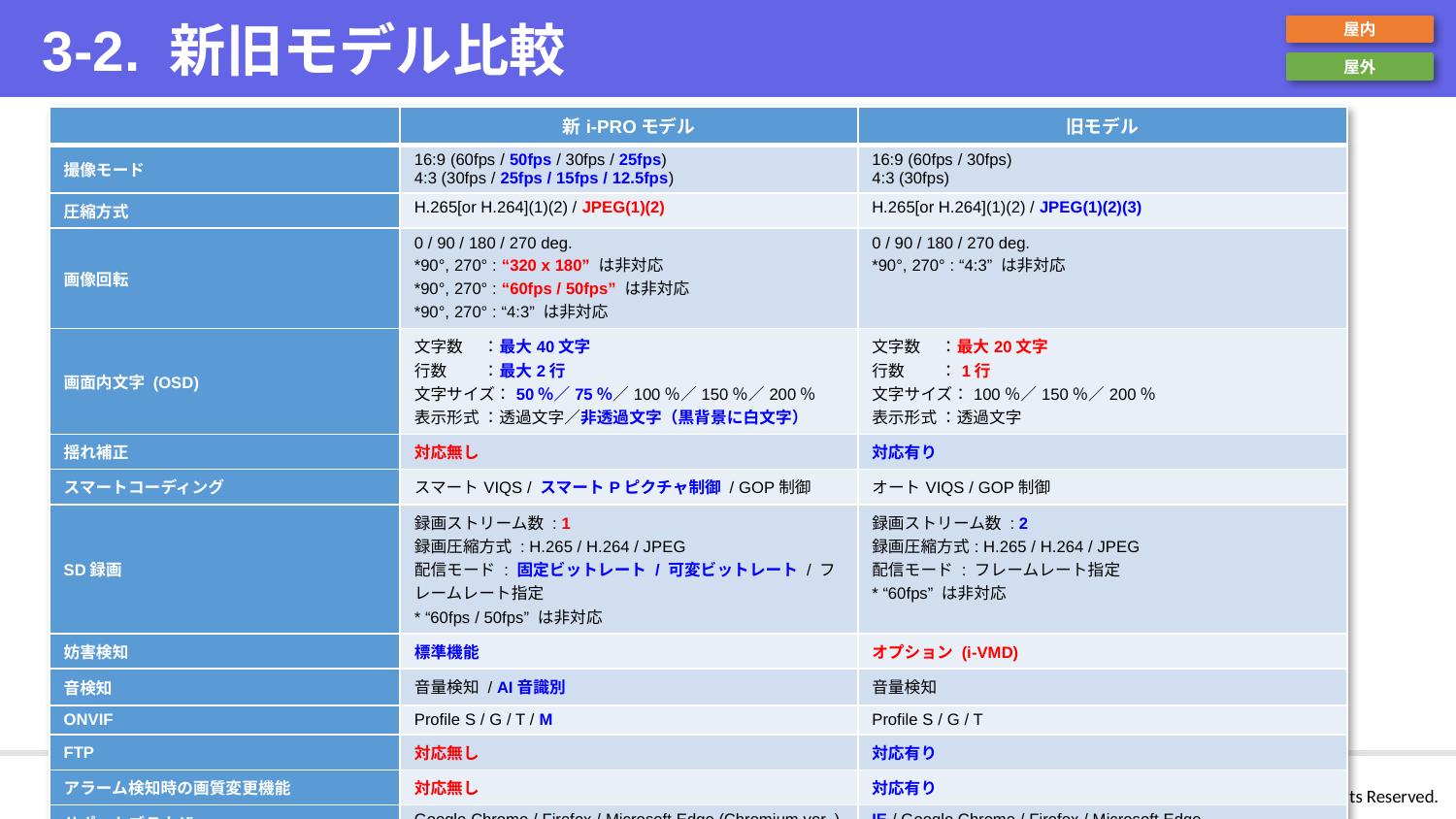

# 3-2. 新旧モデル比較
屋内
屋外
|  | 新i-PROモデル | 旧モデル |
| --- | --- | --- |
| 撮像モード | 16:9 (60fps / 50fps / 30fps / 25fps) 4:3 (30fps / 25fps / 15fps / 12.5fps) | 16:9 (60fps / 30fps) 4:3 (30fps) |
| 圧縮方式 | H.265[or H.264](1)(2) / JPEG(1)(2) | H.265[or H.264](1)(2) / JPEG(1)(2)(3) |
| 画像回転 | 0 / 90 / 180 / 270 deg. \*90°, 270° : “320 x 180” は非対応 \*90°, 270° : “60fps / 50fps” は非対応 \*90°, 270° : “4:3” は非対応 | 0 / 90 / 180 / 270 deg. \*90°, 270° : “4:3” は非対応 |
| 画面内文字 (OSD) | 文字数　 ：最大40文字 行数　　 ：最大2行 文字サイズ：50％／75％／100％／150％／200％ 表示形式 ：透過文字／非透過文字（黒背景に白文字） | 文字数　 ：最大20文字 行数　　 ：1行 文字サイズ：100％／150％／200％ 表示形式 ：透過文字 |
| 揺れ補正 | 対応無し | 対応有り |
| スマートコーディング | スマートVIQS / スマートPピクチャ制御 / GOP制御 | オートVIQS / GOP制御 |
| SD録画 | 録画ストリーム数 : 1 録画圧縮方式 : H.265 / H.264 / JPEG 配信モード : 固定ビットレート / 可変ビットレート / フレームレート指定 \* “60fps / 50fps” は非対応 | 録画ストリーム数 : 2 録画圧縮方式: H.265 / H.264 / JPEG 配信モード : フレームレート指定 \* “60fps” は非対応 |
| 妨害検知 | 標準機能 | オプション (i-VMD) |
| 音検知 | 音量検知 / AI音識別 | 音量検知 |
| ONVIF | Profile S / G / T / M | Profile S / G / T |
| FTP | 対応無し | 対応有り |
| アラーム検知時の画質変更機能 | 対応無し | 対応有り |
| サポートブラウザ | Google Chrome / Firefox / Microsoft Edge (Chromium ver. ) | IE / Google Chrome / Firefox / Microsoft Edge |